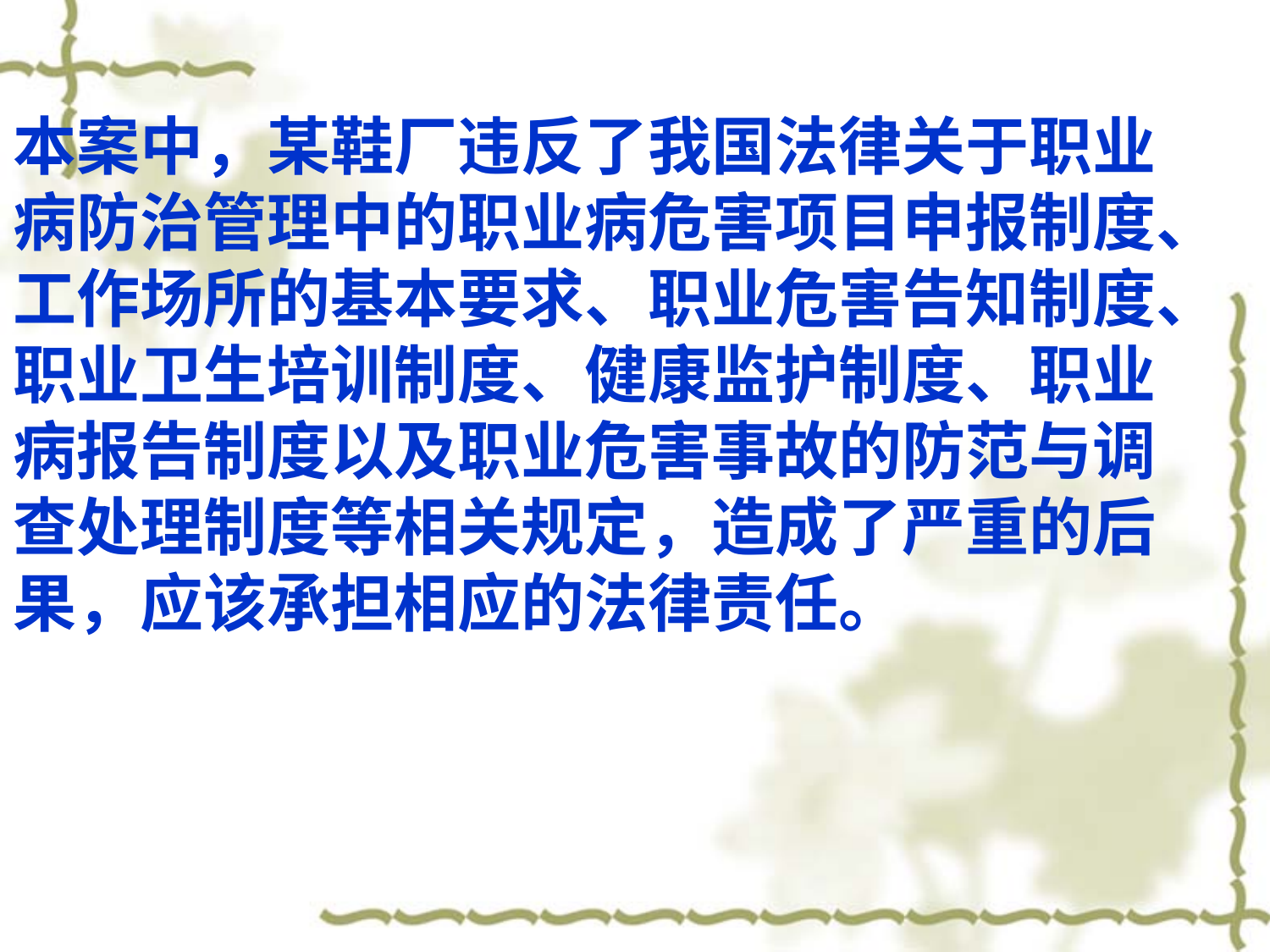

本案中，某鞋厂违反了我国法律关于职业病防治管理中的职业病危害项目申报制度、工作场所的基本要求、职业危害告知制度、职业卫生培训制度、健康监护制度、职业病报告制度以及职业危害事故的防范与调查处理制度等相关规定，造成了严重的后果，应该承担相应的法律责任。